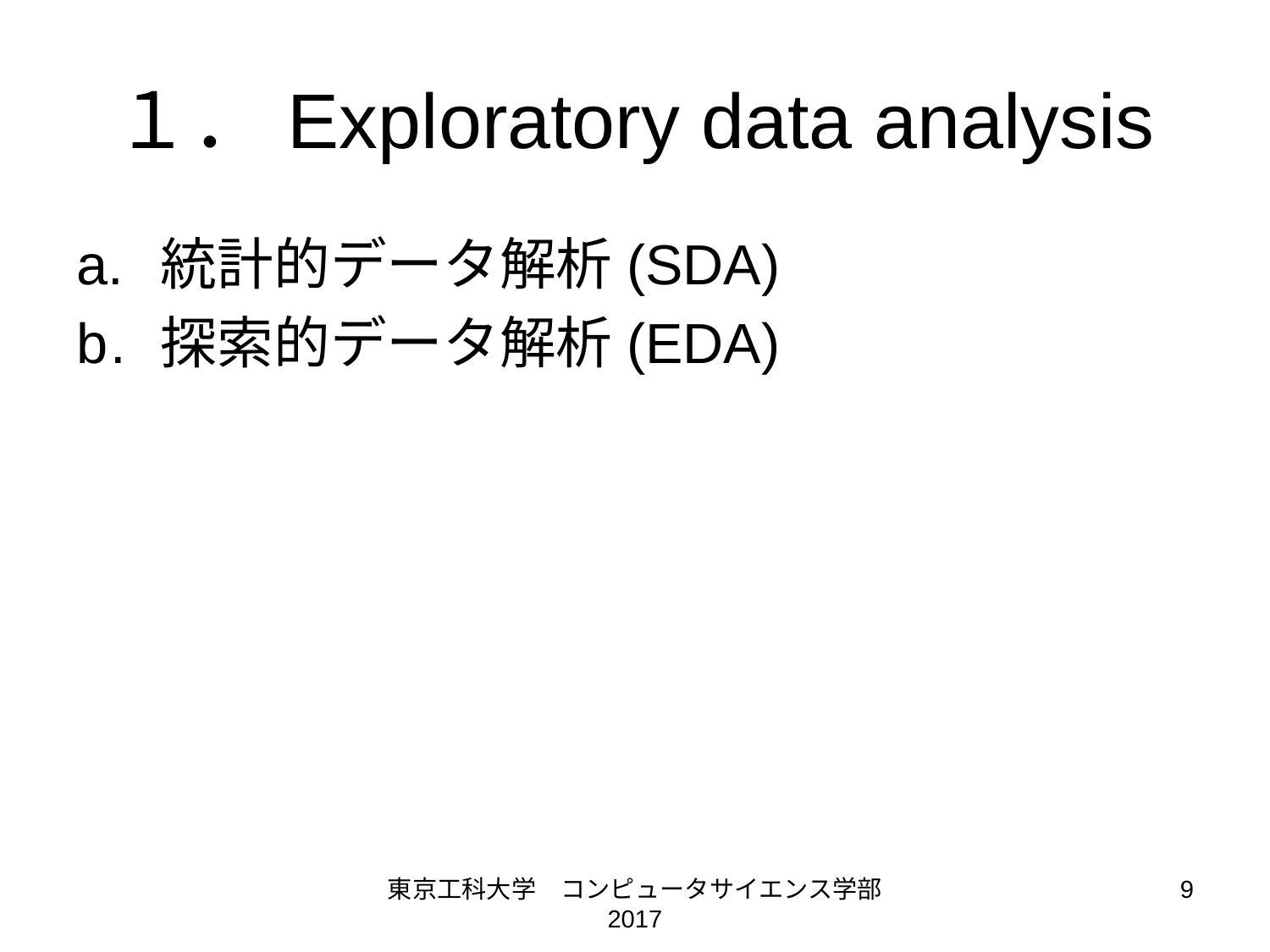

# １．Exploratory data analysis
統計的データ解析(SDA)
探索的データ解析(EDA)
東京工科大学　コンピュータサイエンス学部 2017
9